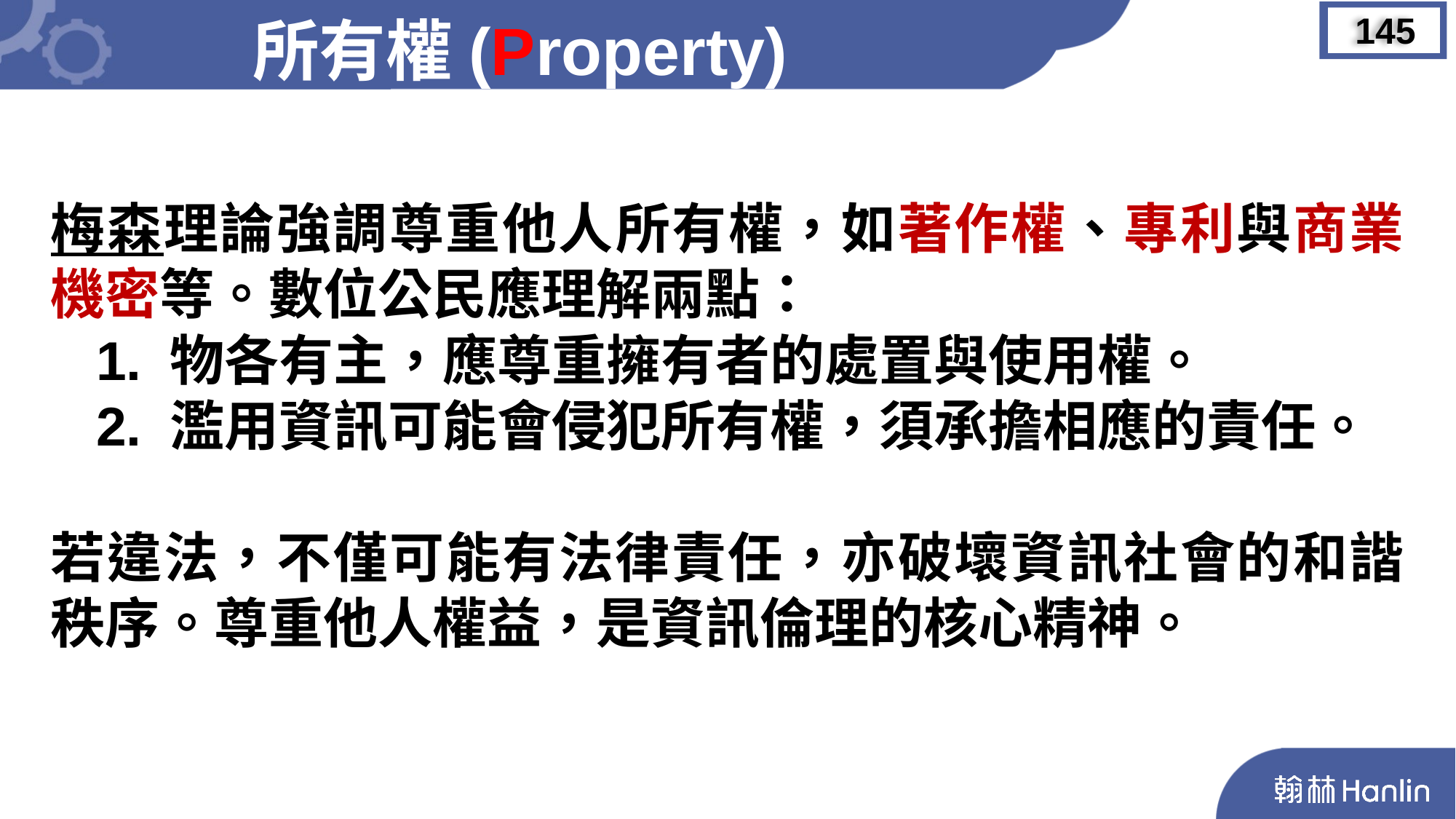

所有權(Property)
145
梅森理論強調尊重他人所有權，如著作權、專利與商業機密等。數位公民應理解兩點：
   1. 物各有主，應尊重擁有者的處置與使用權。
   2. 濫用資訊可能會侵犯所有權，須承擔相應的責任。

若違法，不僅可能有法律責任，亦破壞資訊社會的和諧秩序。尊重他人權益，是資訊倫理的核心精神。